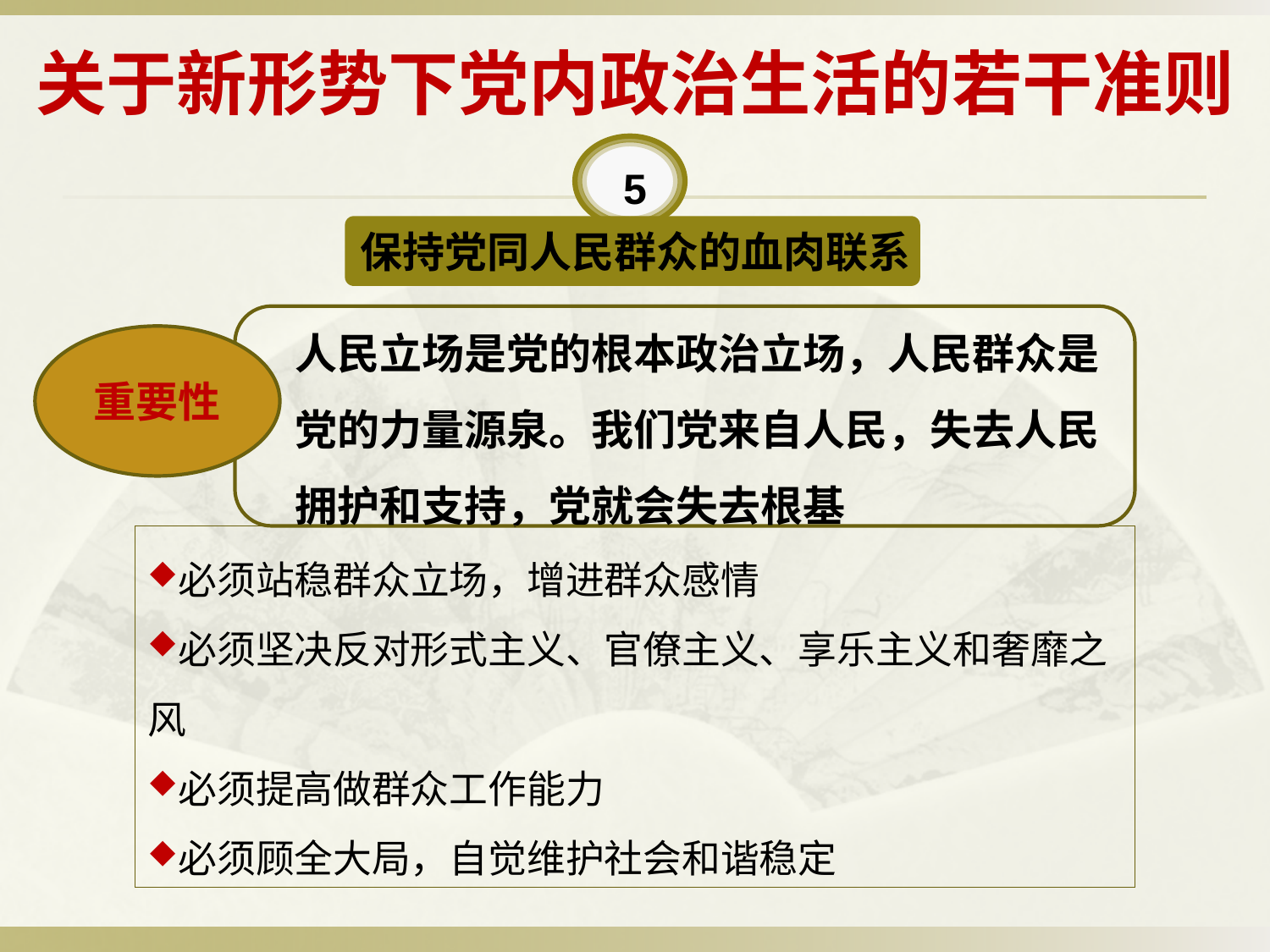

# 关于新形势下党内政治生活的若干准则

5
保持党同人民群众的血肉联系
人民立场是党的根本政治立场，人民群众是党的力量源泉。我们党来自人民，失去人民拥护和支持，党就会失去根基
重要性
必须站稳群众立场，增进群众感情
必须坚决反对形式主义、官僚主义、享乐主义和奢靡之风
必须提高做群众工作能力
必须顾全大局，自觉维护社会和谐稳定